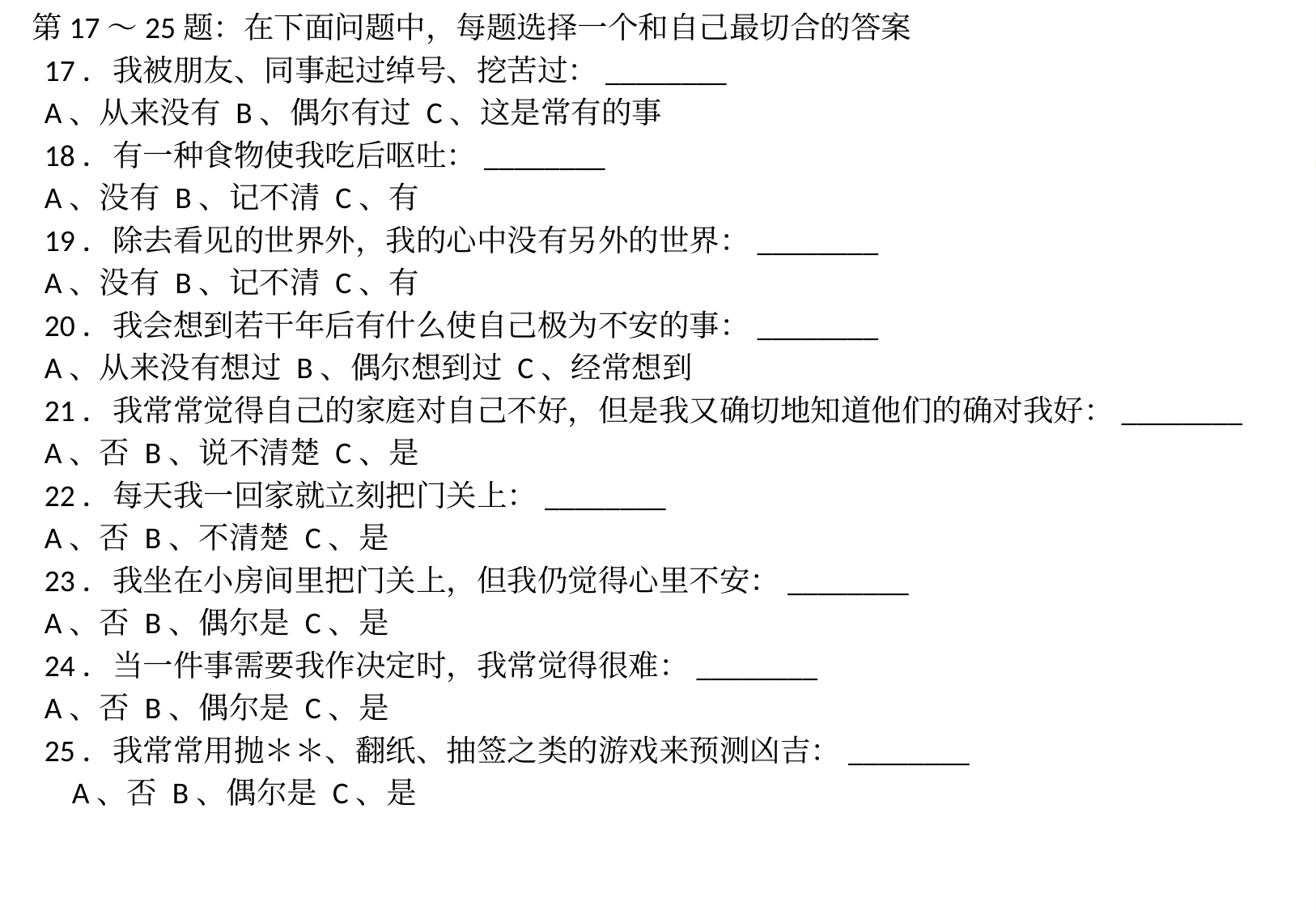

第17～25题：在下面问题中，每题选择一个和自己最切合的答案
    17．我被朋友、同事起过绰号、挖苦过：________
    A、从来没有 B、偶尔有过 C、这是常有的事
    18．有一种食物使我吃后呕吐：________
    A、没有 B、记不清 C、有
    19．除去看见的世界外，我的心中没有另外的世界：________
    A、没有 B、记不清 C、有
    20．我会想到若干年后有什么使自己极为不安的事：________
    A、从来没有想过 B、偶尔想到过 C、经常想到
    21．我常常觉得自己的家庭对自己不好，但是我又确切地知道他们的确对我好：________
    A、否 B、说不清楚 C、是
    22．每天我一回家就立刻把门关上：________
    A、否 B、不清楚 C、是
    23．我坐在小房间里把门关上，但我仍觉得心里不安：________
    A、否 B、偶尔是 C、是
    24．当一件事需要我作决定时，我常觉得很难：________
    A、否 B、偶尔是 C、是
    25．我常常用抛＊＊、翻纸、抽签之类的游戏来预测凶吉：________
        A、否 B、偶尔是 C、是